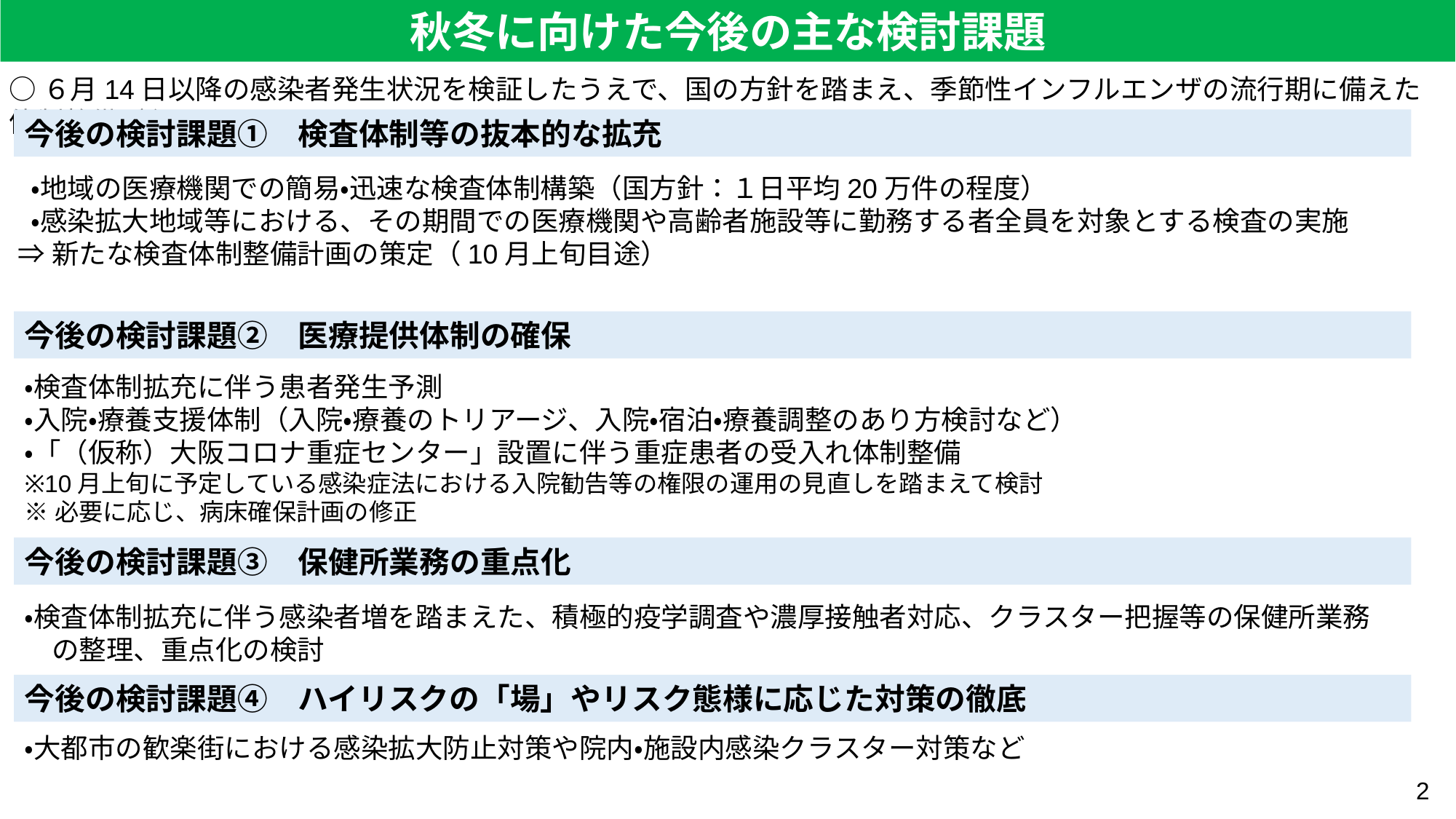

秋冬に向けた今後の主な検討課題
○６月14日以降の感染者発生状況を検証したうえで、国の方針を踏まえ、季節性インフルエンザの流行期に備えた体制整備が必要。
今後の検討課題①　検査体制等の抜本的な拡充
 ・地域の医療機関での簡易・迅速な検査体制構築（国方針：１日平均20万件の程度）
 ・感染拡大地域等における、その期間での医療機関や高齢者施設等に勤務する者全員を対象とする検査の実施
⇒新たな検査体制整備計画の策定（10月上旬目途）
今後の検討課題②　医療提供体制の確保
・検査体制拡充に伴う患者発生予測
・入院・療養支援体制（入院・療養のトリアージ、入院・宿泊・療養調整のあり方検討など）
・「（仮称）大阪コロナ重症センター」設置に伴う重症患者の受入れ体制整備
※10月上旬に予定している感染症法における入院勧告等の権限の運用の見直しを踏まえて検討
※必要に応じ、病床確保計画の修正
今後の検討課題③　保健所業務の重点化
・検査体制拡充に伴う感染者増を踏まえた、積極的疫学調査や濃厚接触者対応、クラスター把握等の保健所業務
　の整理、重点化の検討
今後の検討課題④　ハイリスクの「場」やリスク態様に応じた対策の徹底
・大都市の歓楽街における感染拡大防止対策や院内・施設内感染クラスター対策など
2